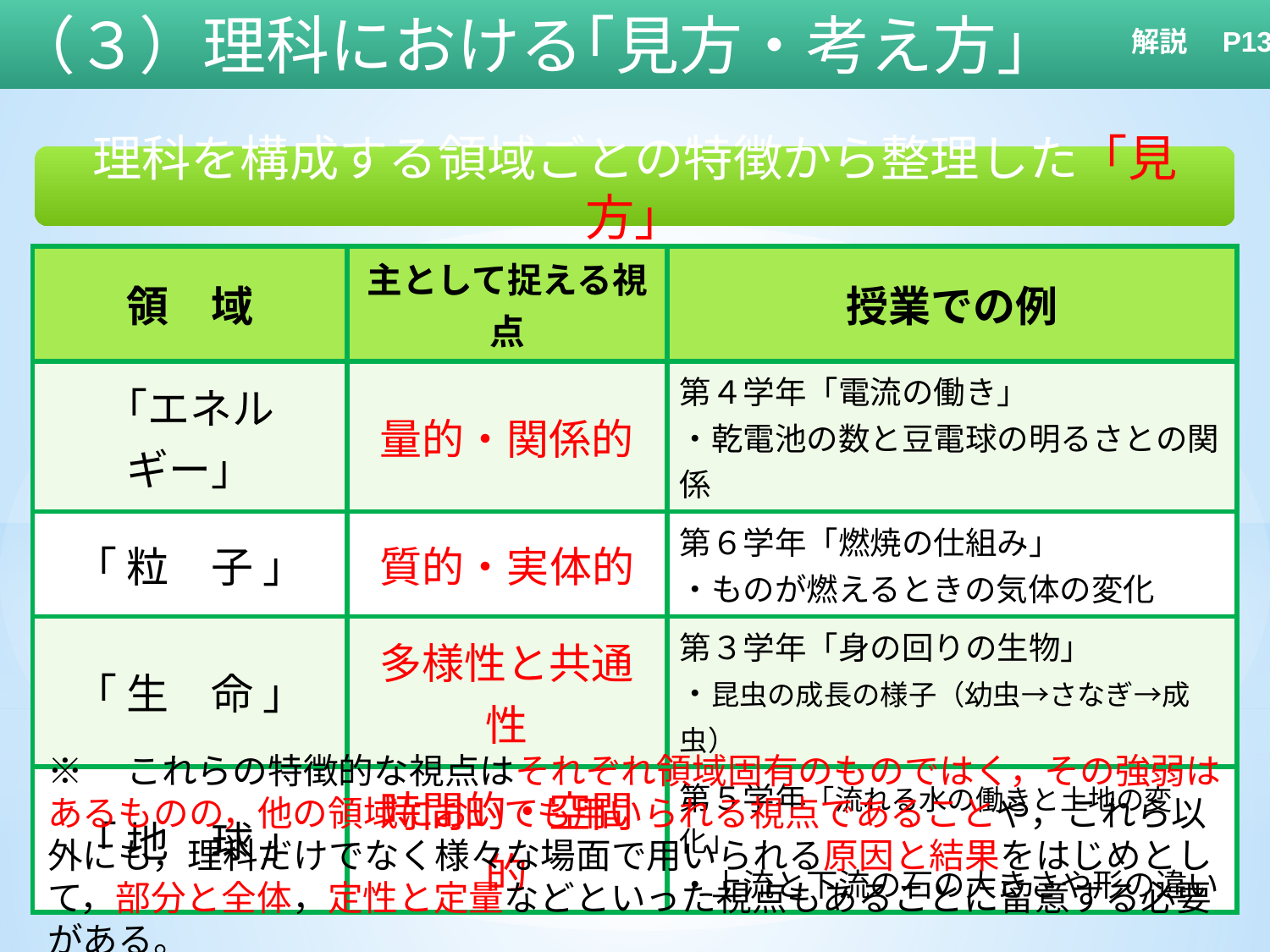

（３）理科における｢見方・考え方」
解説　P13
理科を構成する領域ごとの特徴から整理した「見方」
| 領　域 | 主として捉える視点 | 授業での例 |
| --- | --- | --- |
| 「エネルギー」 | 量的・関係的 | 第４学年「電流の働き」 ・乾電池の数と豆電球の明るさとの関係 |
| 「 粒　子 」 | 質的・実体的 | 第６学年「燃焼の仕組み」 ・ものが燃えるときの気体の変化 |
| 「 生　命 」 | 多様性と共通性 | 第３学年「身の回りの生物」 ・昆虫の成長の様子（幼虫→さなぎ→成虫） |
| 「 地　球 」 | 時間的・空間的 | 第５学年「流れる水の働きと土地の変化」 ・上流と下流の石の大きさや形の違い |
※　これらの特徴的な視点はそれぞれ領域固有のものではく，その強弱はあるものの，他の領域においても用いられる視点であることや，これら以外にも，理科だけでなく様々な場面で用いられる原因と結果をはじめとして，部分と全体，定性と定量などといった視点もあることに留意する必要がある。